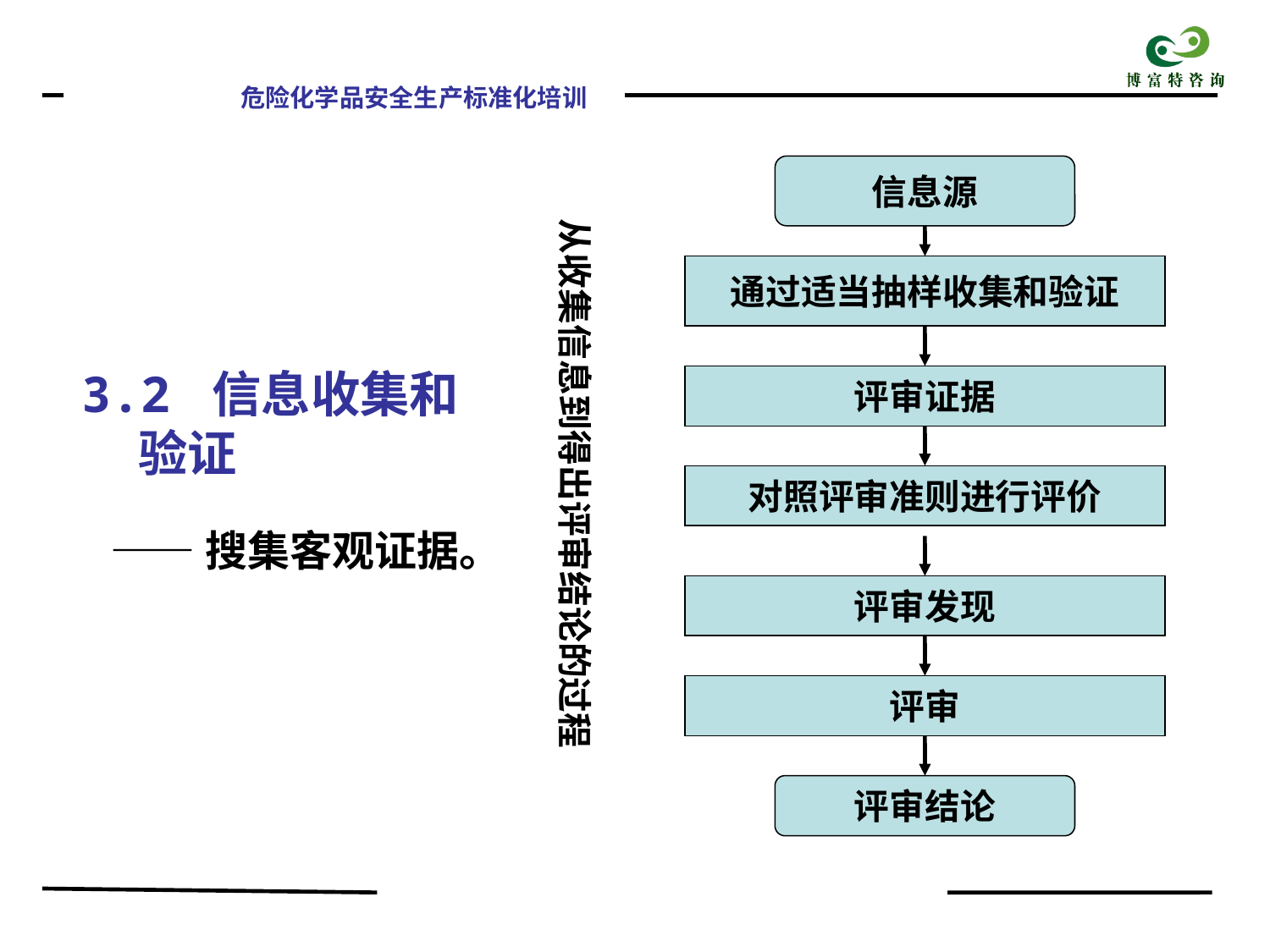

信息源
通过适当抽样收集和验证

评审证据

对照评审准则进行评价

评审发现

评审

评审结论
从收集信息到得出评审结论的过程

3.2 信息收集和
    验证

   ——搜集客观证据。